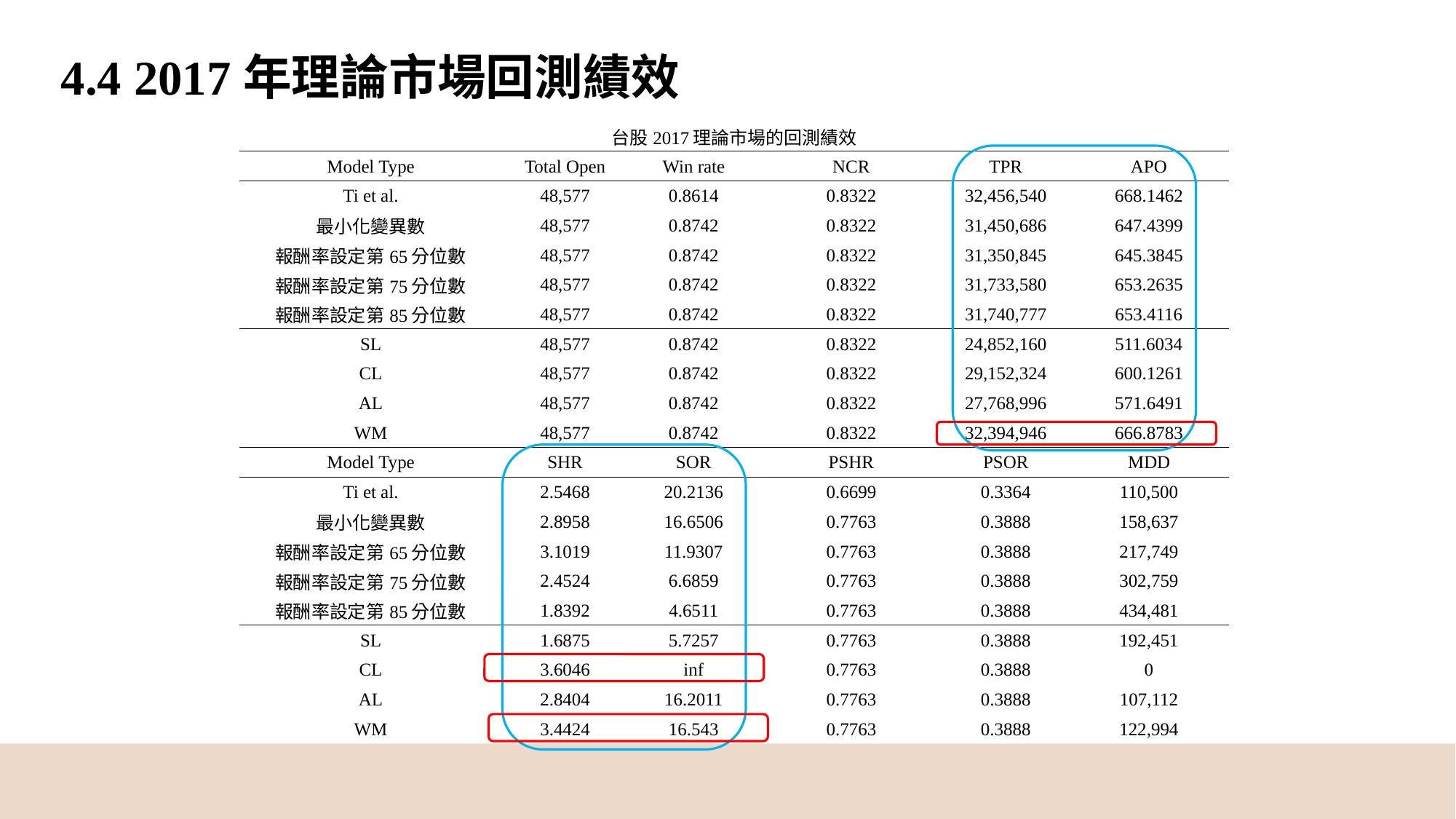

4.4 2017年理論市場回測績效
| 台股2017理論市場的回測績效 |  |  |  |  |  |
| --- | --- | --- | --- | --- | --- |
| Model Type | Total Open | Win rate | NCR | TPR | APO |
| Ti et al. | 48,577 | 0.8614 | 0.8322 | 32,456,540 | 668.1462 |
| 最小化變異數 | 48,577 | 0.8742 | 0.8322 | 31,450,686 | 647.4399 |
| 報酬率設定第65分位數 | 48,577 | 0.8742 | 0.8322 | 31,350,845 | 645.3845 |
| 報酬率設定第75分位數 | 48,577 | 0.8742 | 0.8322 | 31,733,580 | 653.2635 |
| 報酬率設定第85分位數 | 48,577 | 0.8742 | 0.8322 | 31,740,777 | 653.4116 |
| SL | 48,577 | 0.8742 | 0.8322 | 24,852,160 | 511.6034 |
| CL | 48,577 | 0.8742 | 0.8322 | 29,152,324 | 600.1261 |
| AL | 48,577 | 0.8742 | 0.8322 | 27,768,996 | 571.6491 |
| WM | 48,577 | 0.8742 | 0.8322 | 32,394,946 | 666.8783 |
| Model Type | SHR | SOR | PSHR | PSOR | MDD |
| Ti et al. | 2.5468 | 20.2136 | 0.6699 | 0.3364 | 110,500 |
| 最小化變異數 | 2.8958 | 16.6506 | 0.7763 | 0.3888 | 158,637 |
| 報酬率設定第65分位數 | 3.1019 | 11.9307 | 0.7763 | 0.3888 | 217,749 |
| 報酬率設定第75分位數 | 2.4524 | 6.6859 | 0.7763 | 0.3888 | 302,759 |
| 報酬率設定第85分位數 | 1.8392 | 4.6511 | 0.7763 | 0.3888 | 434,481 |
| SL | 1.6875 | 5.7257 | 0.7763 | 0.3888 | 192,451 |
| CL | 3.6046 | inf | 0.7763 | 0.3888 | 0 |
| AL | 2.8404 | 16.2011 | 0.7763 | 0.3888 | 107,112 |
| WM | 3.4424 | 16.543 | 0.7763 | 0.3888 | 122,994 |